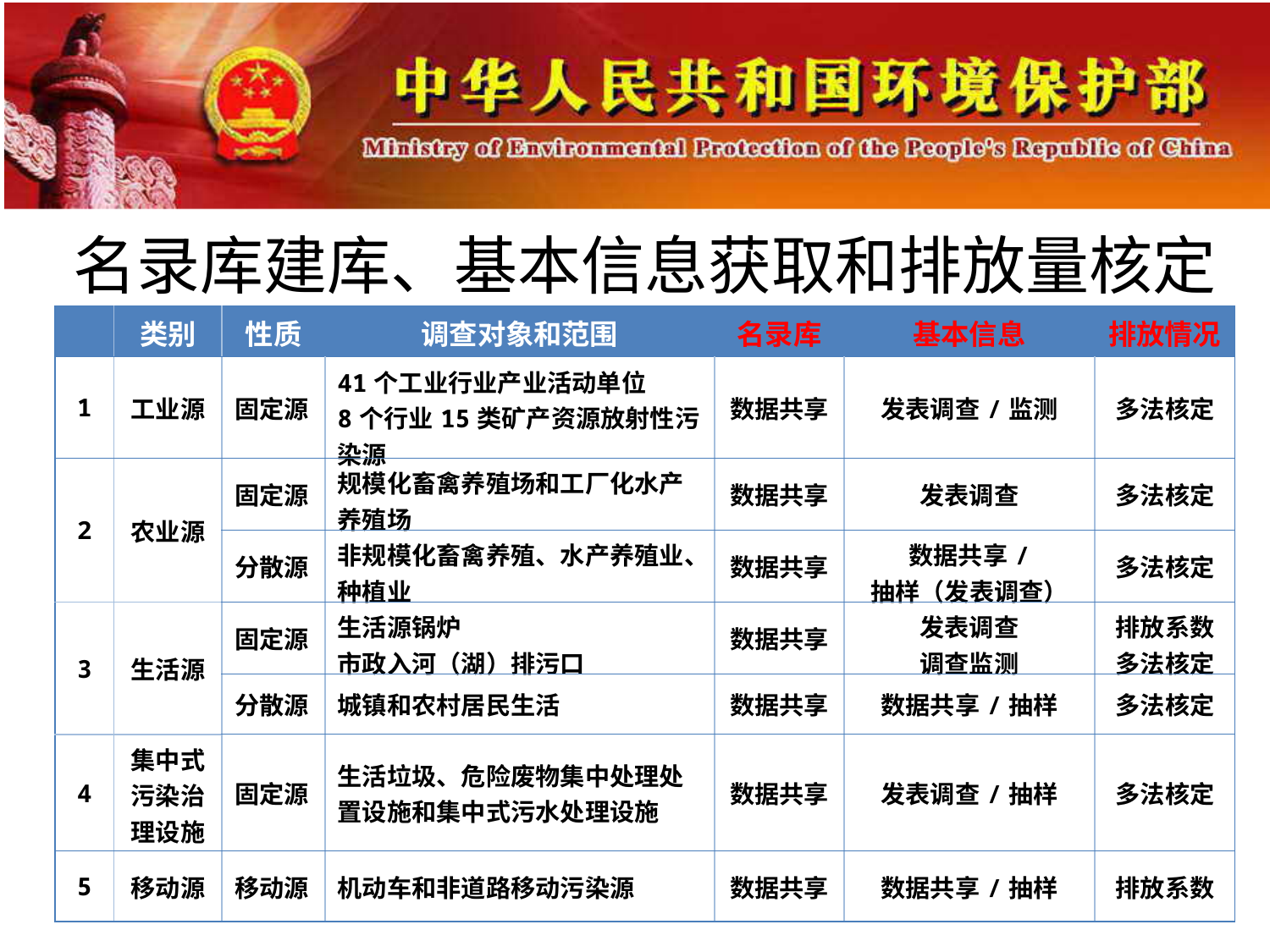

# 名录库建库、基本信息获取和排放量核定
|  | 类别 | 性质 | 调查对象和范围 | 名录库 | 基本信息 | 排放情况 |
| --- | --- | --- | --- | --- | --- | --- |
| 1 | 工业源 | 固定源 | 41个工业行业产业活动单位 8个行业15类矿产资源放射性污染源 | 数据共享 | 发表调查/监测 | 多法核定 |
| 2 | 农业源 | 固定源 | 规模化畜禽养殖场和工厂化水产养殖场 | 数据共享 | 发表调查 | 多法核定 |
|  |  | 分散源 | 非规模化畜禽养殖、水产养殖业、种植业 | 数据共享 | 数据共享/ 抽样（发表调查） | 多法核定 |
| 3 | 生活源 | 固定源 | 生活源锅炉 市政入河（湖）排污口 | 数据共享 | 发表调查 调查监测 | 排放系数 多法核定 |
|  |  | 分散源 | 城镇和农村居民生活 | 数据共享 | 数据共享/抽样 | 多法核定 |
| 4 | 集中式污染治理设施 | 固定源 | 生活垃圾、危险废物集中处理处置设施和集中式污水处理设施 | 数据共享 | 发表调查/抽样 | 多法核定 |
| 5 | 移动源 | 移动源 | 机动车和非道路移动污染源 | 数据共享 | 数据共享/抽样 | 排放系数 |